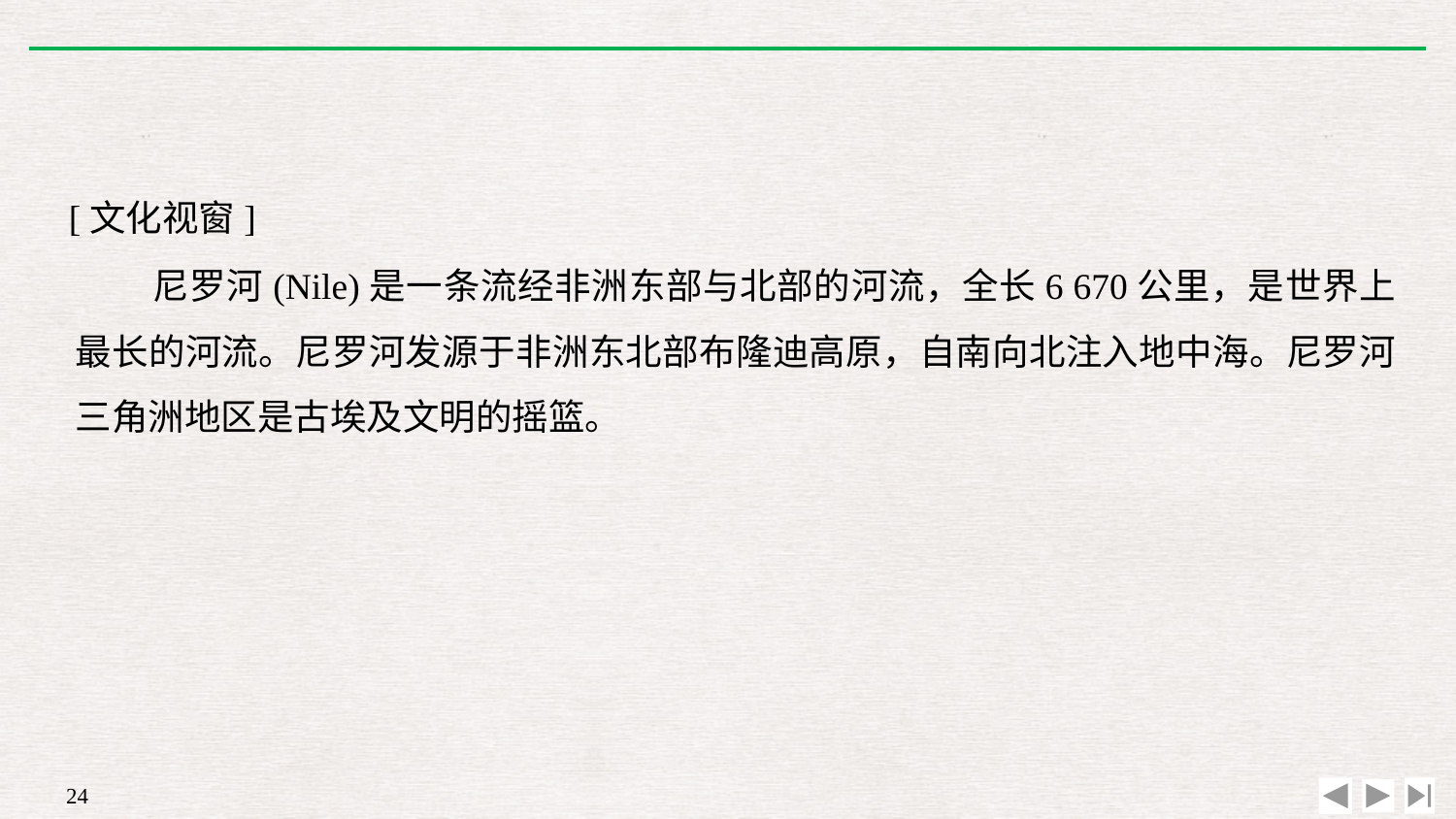

[文化视窗]
尼罗河(Nile)是一条流经非洲东部与北部的河流，全长6 670公里，是世界上最长的河流。尼罗河发源于非洲东北部布隆迪高原，自南向北注入地中海。尼罗河三角洲地区是古埃及文明的摇篮。